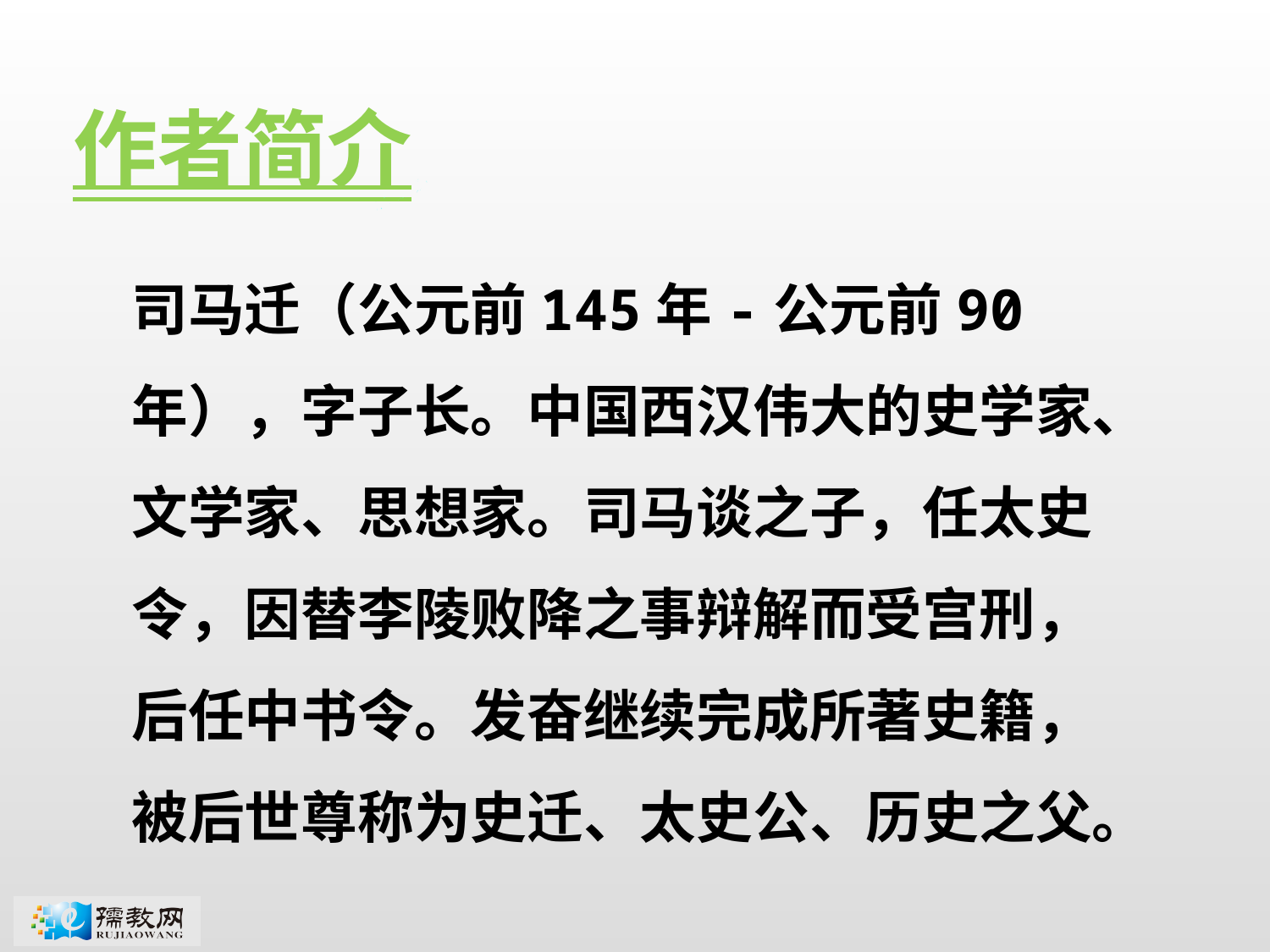

作者简介

司马迁（公元前145年-公元前90年），字子长。中国西汉伟大的史学家、文学家、思想家。司马谈之子，任太史令，因替李陵败降之事辩解而受宫刑，后任中书令。发奋继续完成所著史籍，被后世尊称为史迁、太史公、历史之父。